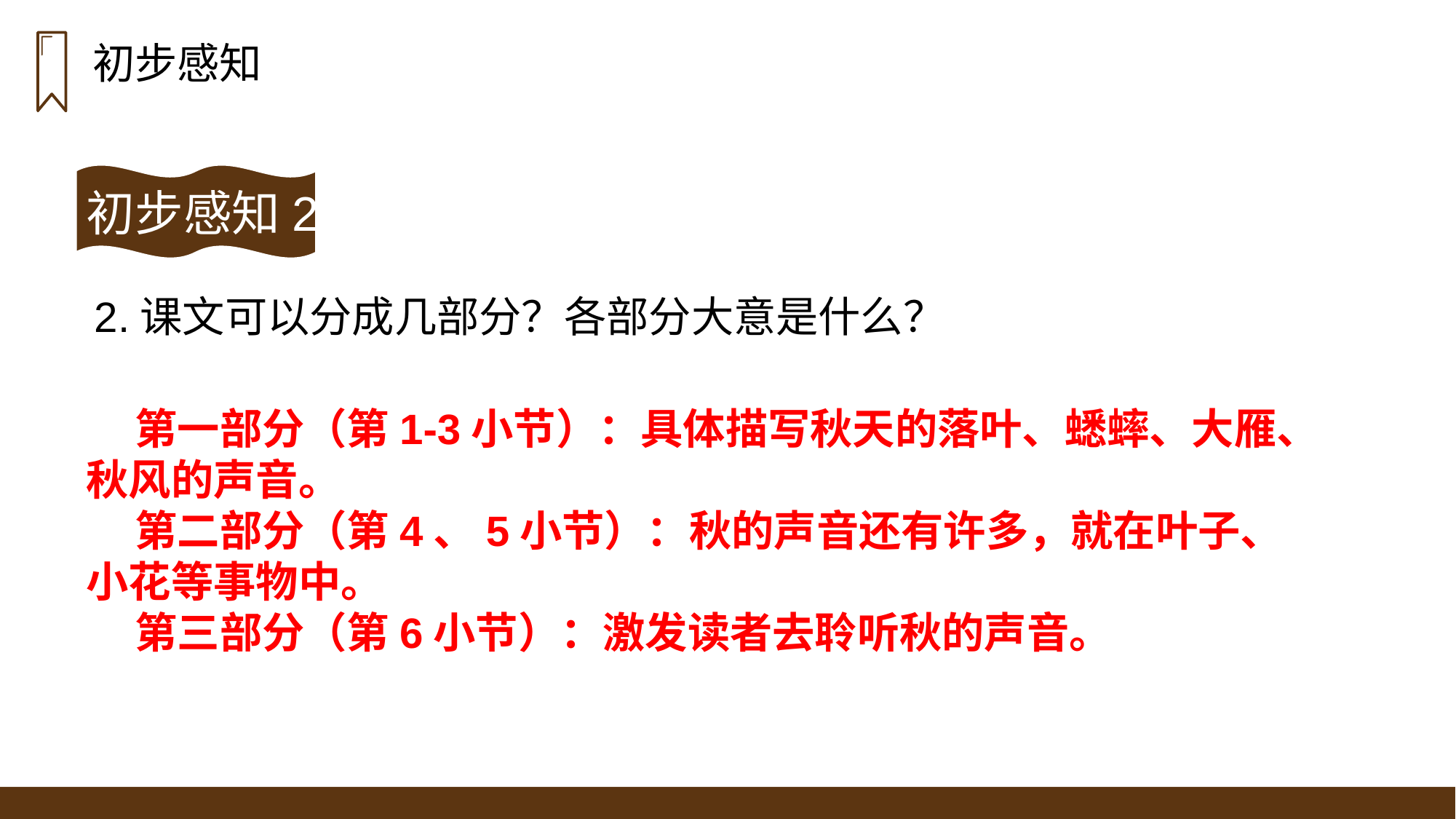

初步感知
初步感知2
    2.课文可以分成几部分？各部分大意是什么？
    第一部分（第1-3小节）：具体描写秋天的落叶、蟋蟀、大雁、秋风的声音。
    第二部分（第4、5小节）：秋的声音还有许多，就在叶子、小花等事物中。
    第三部分（第6小节）：激发读者去聆听秋的声音。